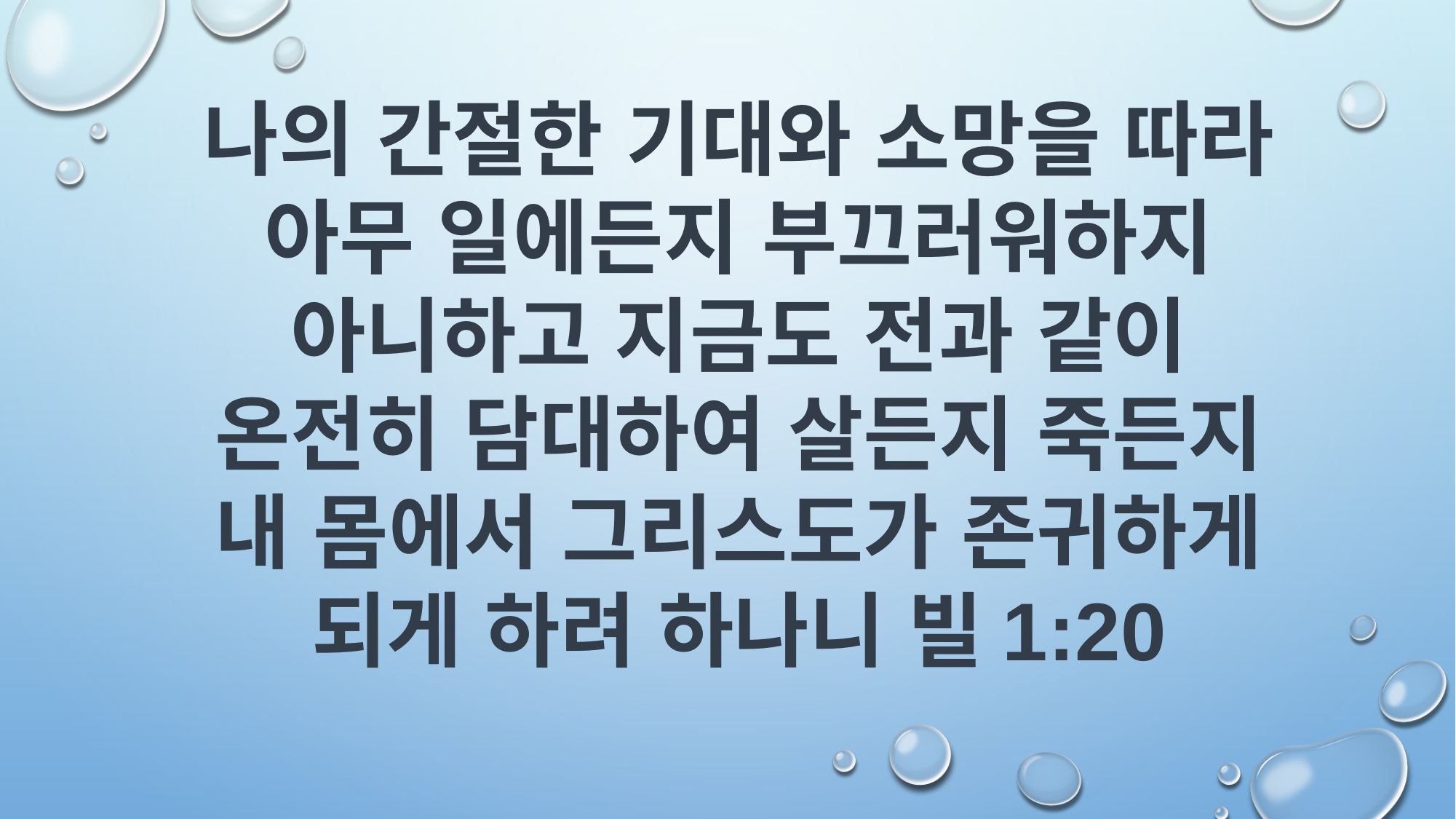

나의 간절한 기대와 소망을 따라 아무 일에든지 부끄러워하지 아니하고 지금도 전과 같이 온전히 담대하여 살든지 죽든지 내 몸에서 그리스도가 존귀하게 되게 하려 하나니 빌1:20